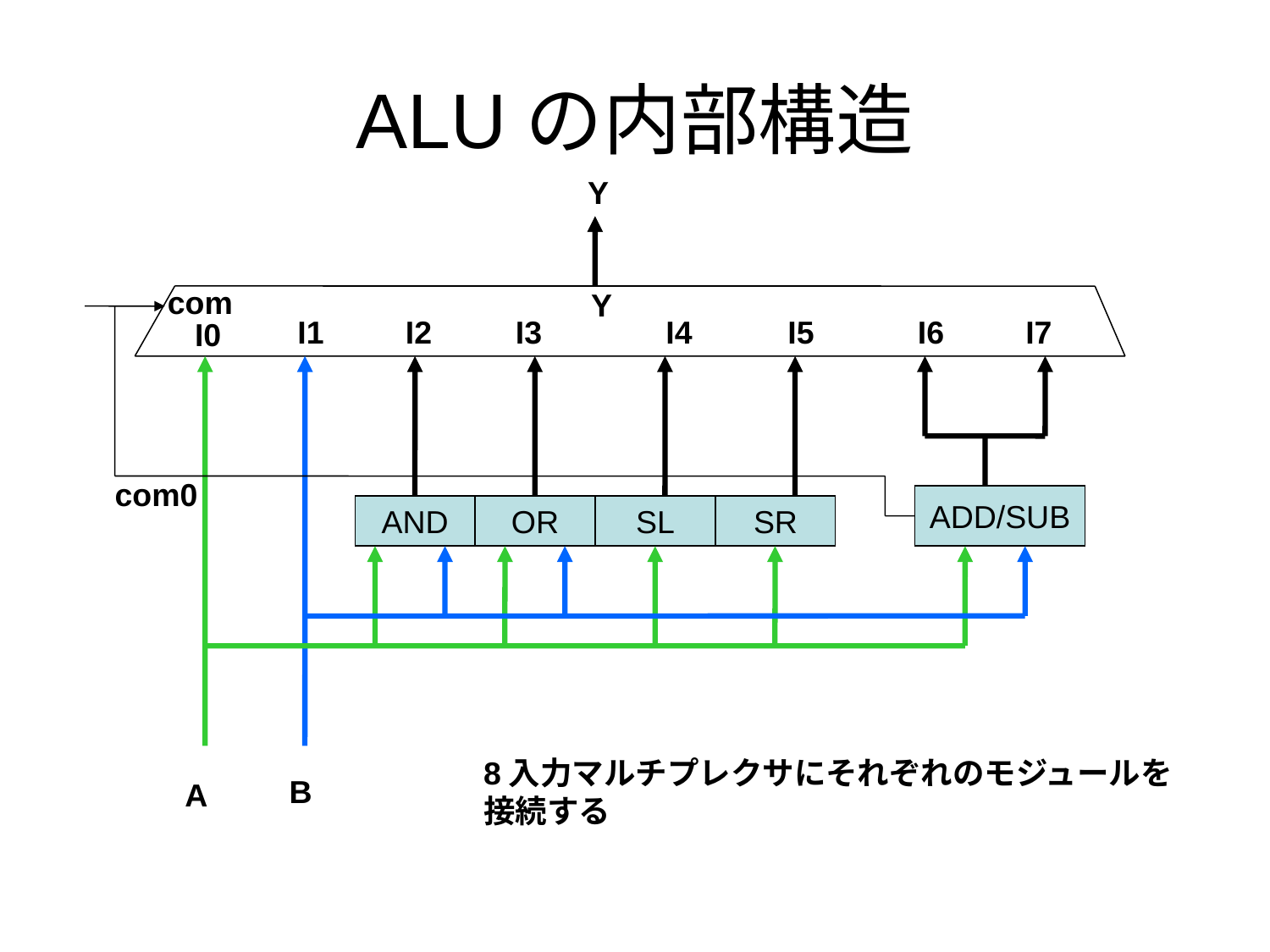

# ALUの内部構造
Y

com
Y

I1
I2
I3
I4
I5
I6
I7
I0

com0

ADD/SUB
AND
OR
SL
SR

8入力マルチプレクサにそれぞれのモジュールを
接続する
B
A